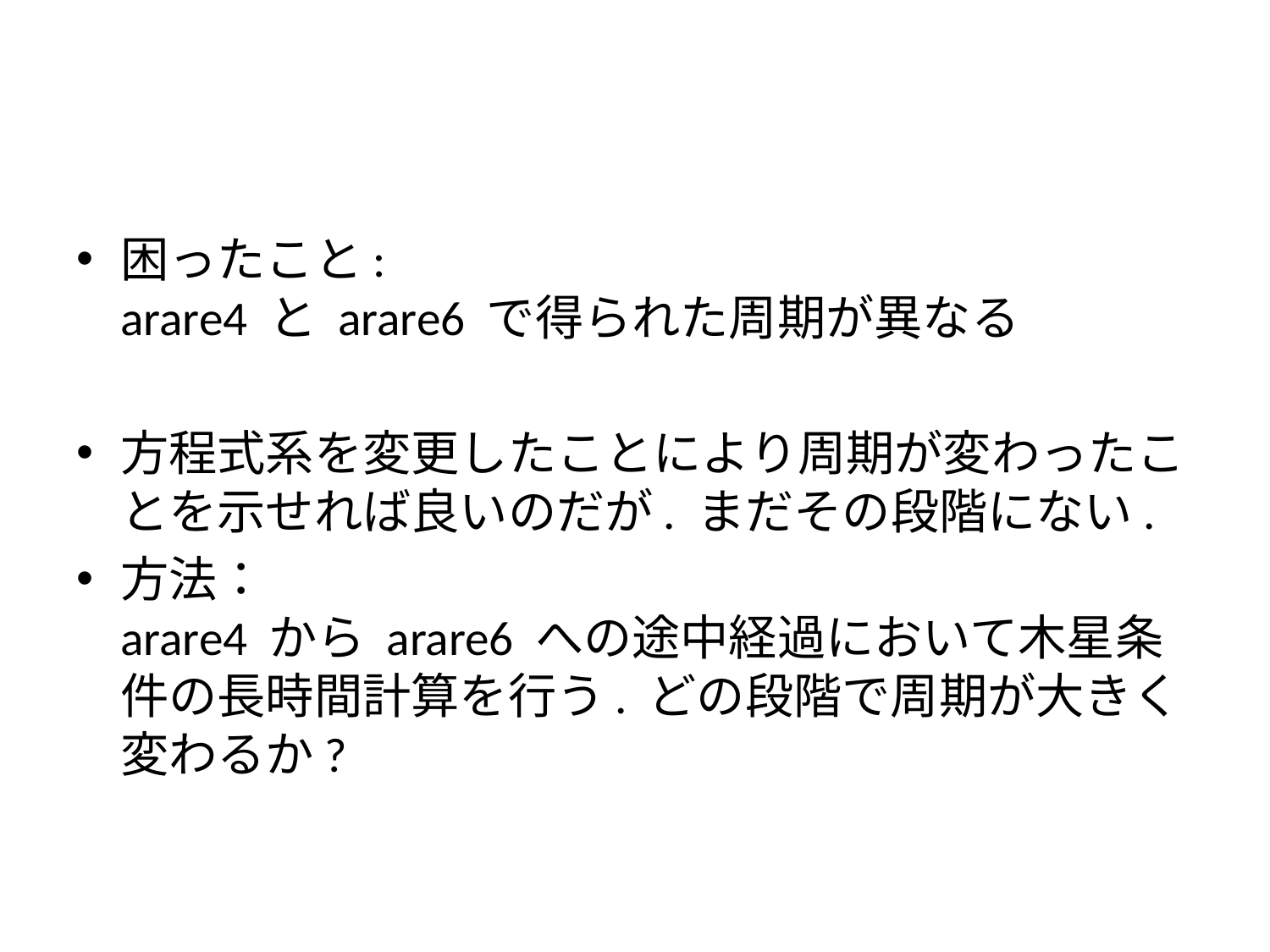

#
困ったこと:
arare4 と arare6 で得られた周期が異なる

方程式系を変更したことにより周期が変わったことを示せれば良いのだが. まだその段階にない.
方法：
arare4 から arare6 への途中経過において木星条件の長時間計算を行う. どの段階で周期が大きく変わるか?